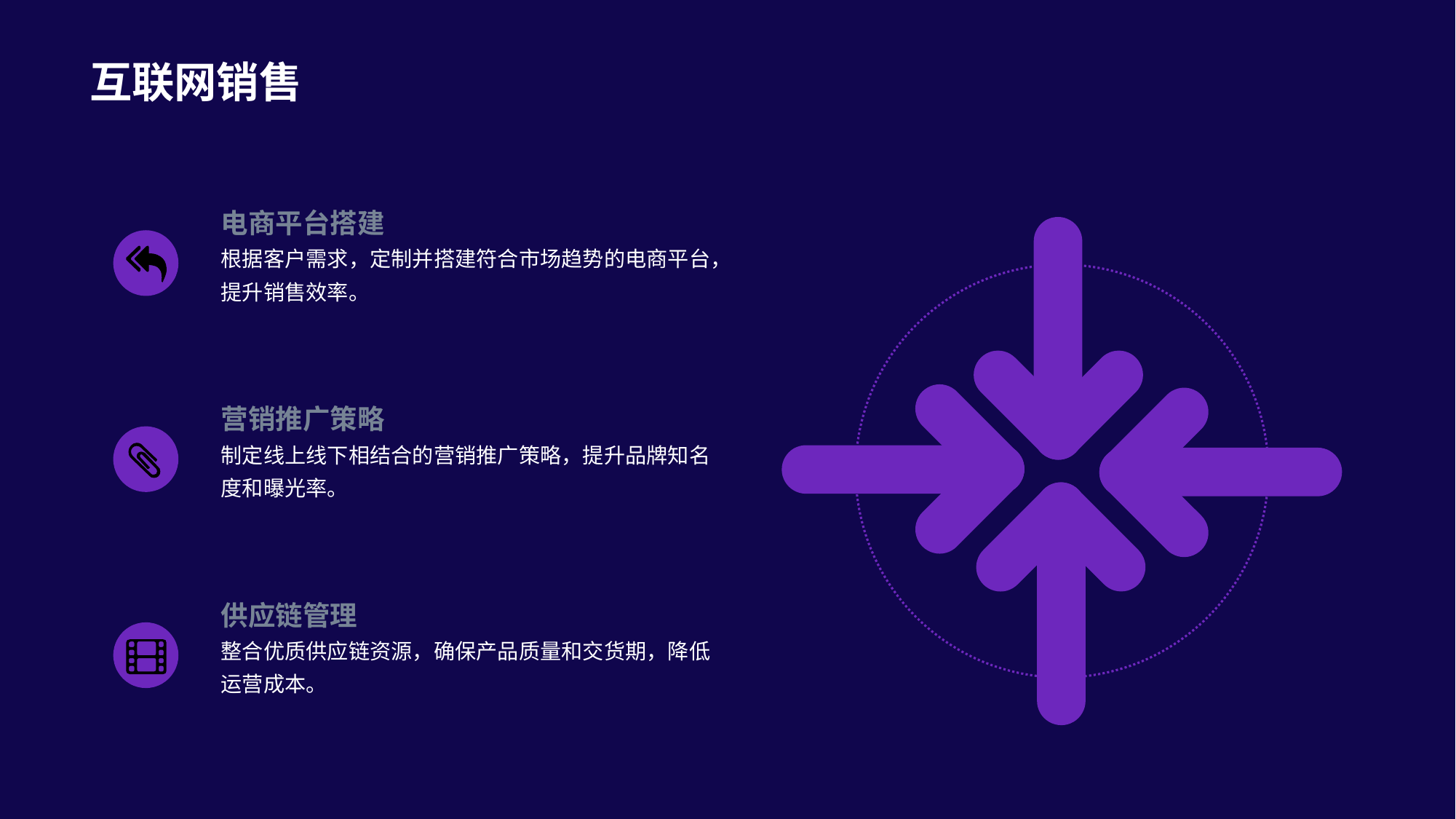

互联网销售
电商平台搭建
根据客户需求，定制并搭建符合市场趋势的电商平台，提升销售效率。

营销推广策略
制定线上线下相结合的营销推广策略，提升品牌知名度和曝光率。

供应链管理
整合优质供应链资源，确保产品质量和交货期，降低运营成本。